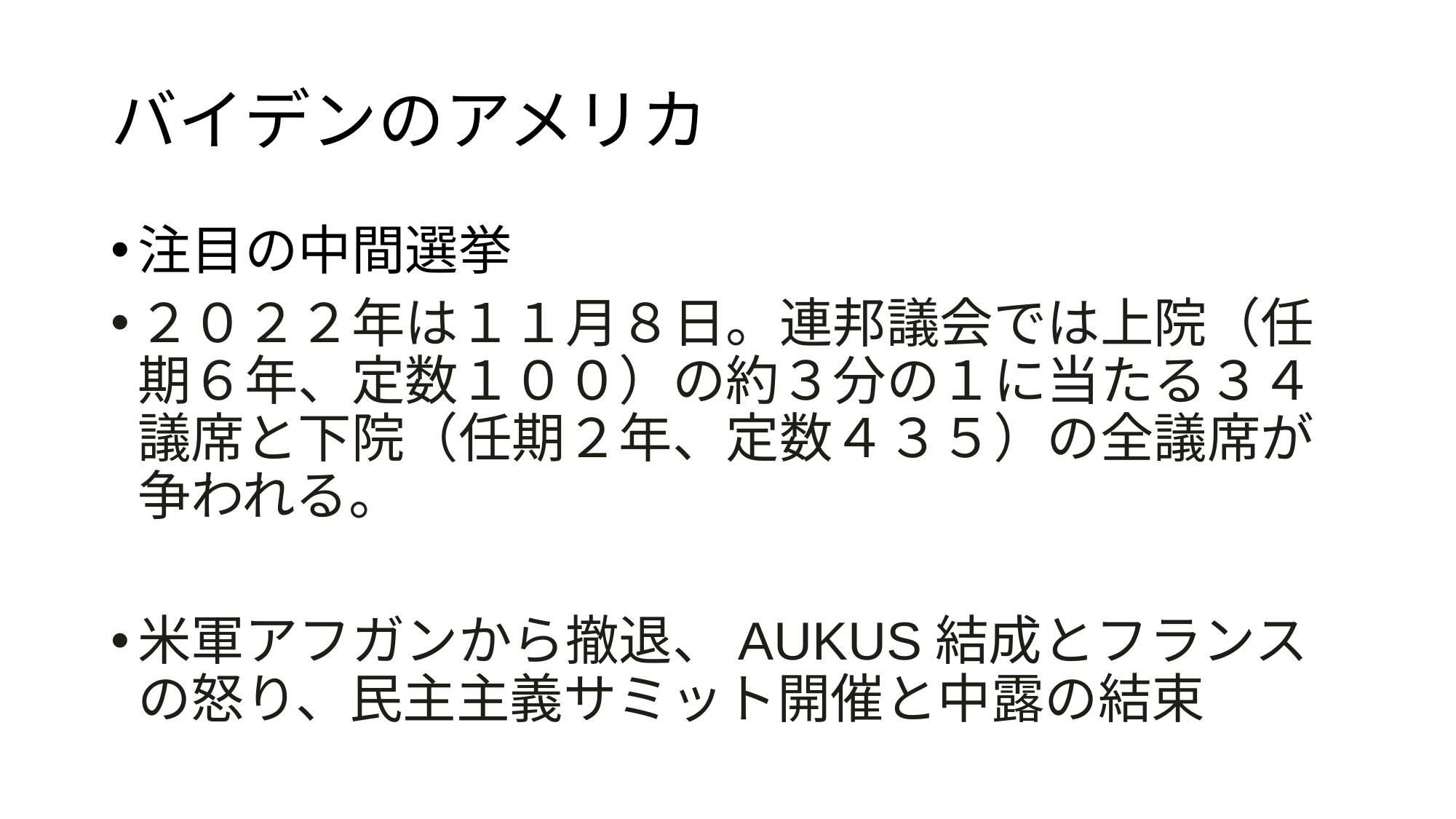

# バイデンのアメリカ
注目の中間選挙
２０２２年は１１月８日。連邦議会では上院（任期６年、定数１００）の約３分の１に当たる３４議席と下院（任期２年、定数４３５）の全議席が争われる。

米軍アフガンから撤退、AUKUS結成とフランスの怒り、民主主義サミット開催と中露の結束